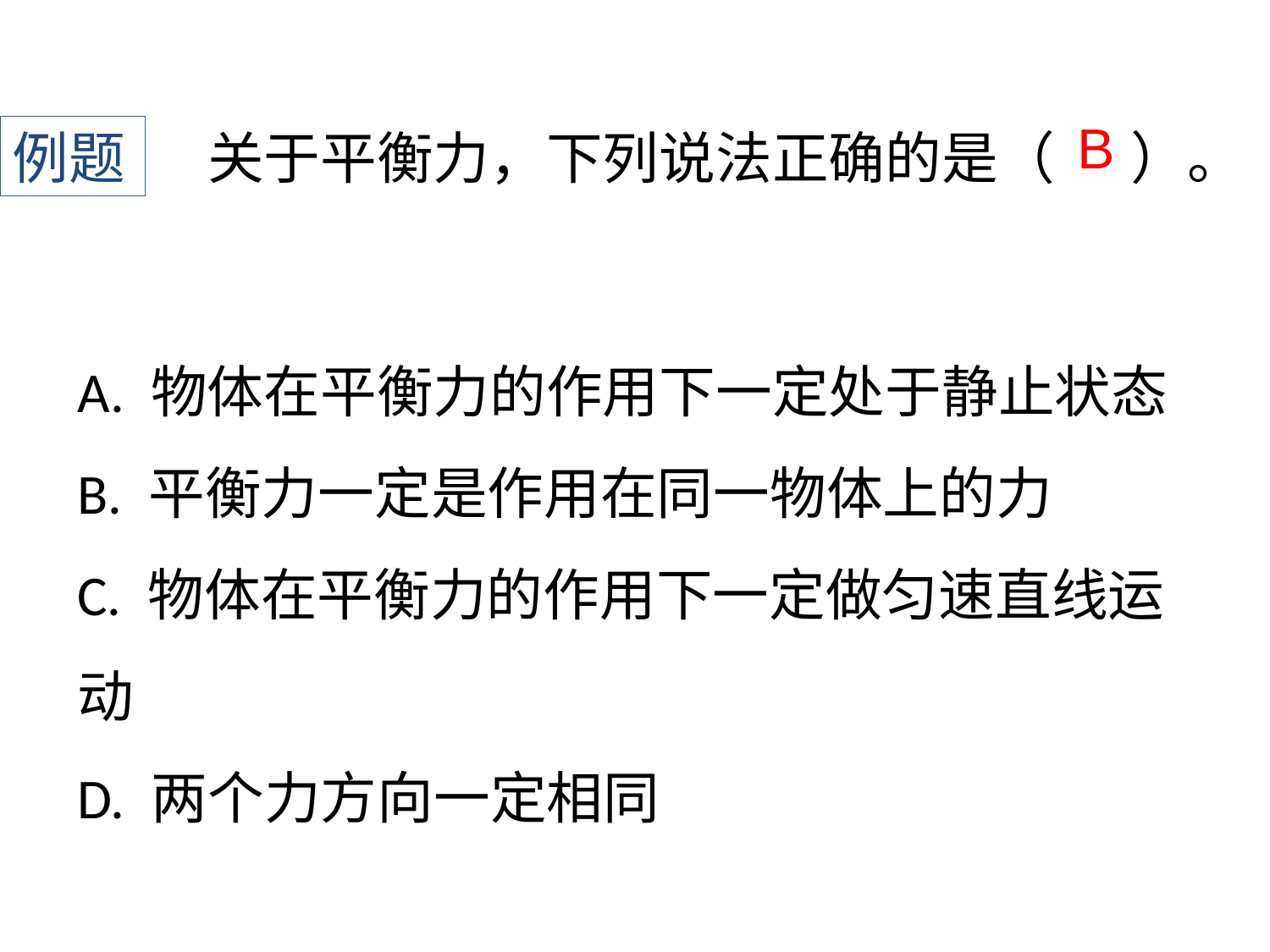

B
例题
关于平衡力，下列说法正确的是（      ）。
﻿A. 物体在平衡力的作用下一定处于静止状态
B. 平衡力一定是作用在同一物体上的力
C. 物体在平衡力的作用下一定做匀速直线运动
D. 两个力方向一定相同